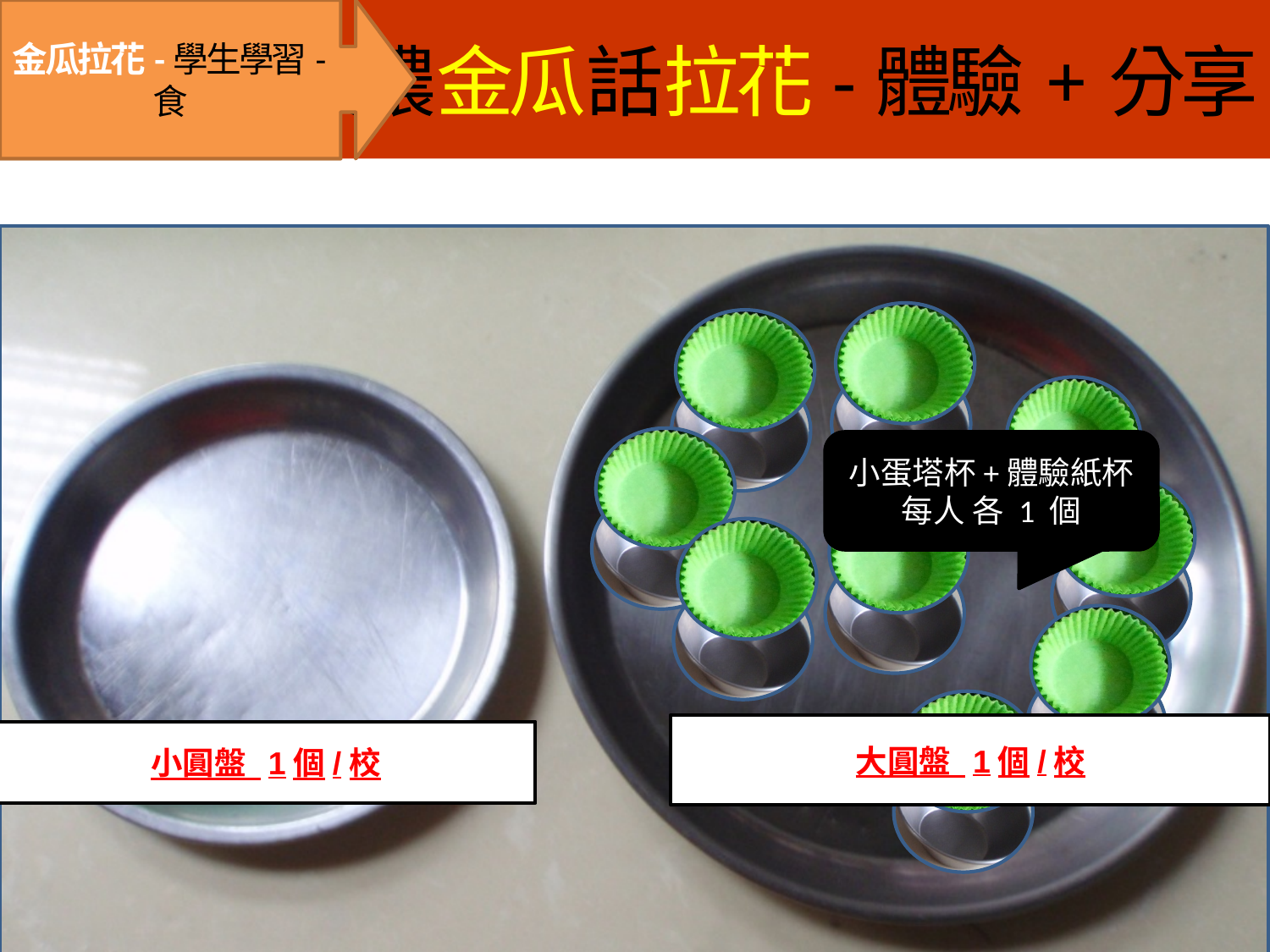

金瓜拉花-學生學習-食
1、濃濃金瓜話拉花-體驗+分享
#

小蛋塔杯+體驗紙杯
每人 各 1 個
大圓盤  1個/校
小圓盤  1個/校